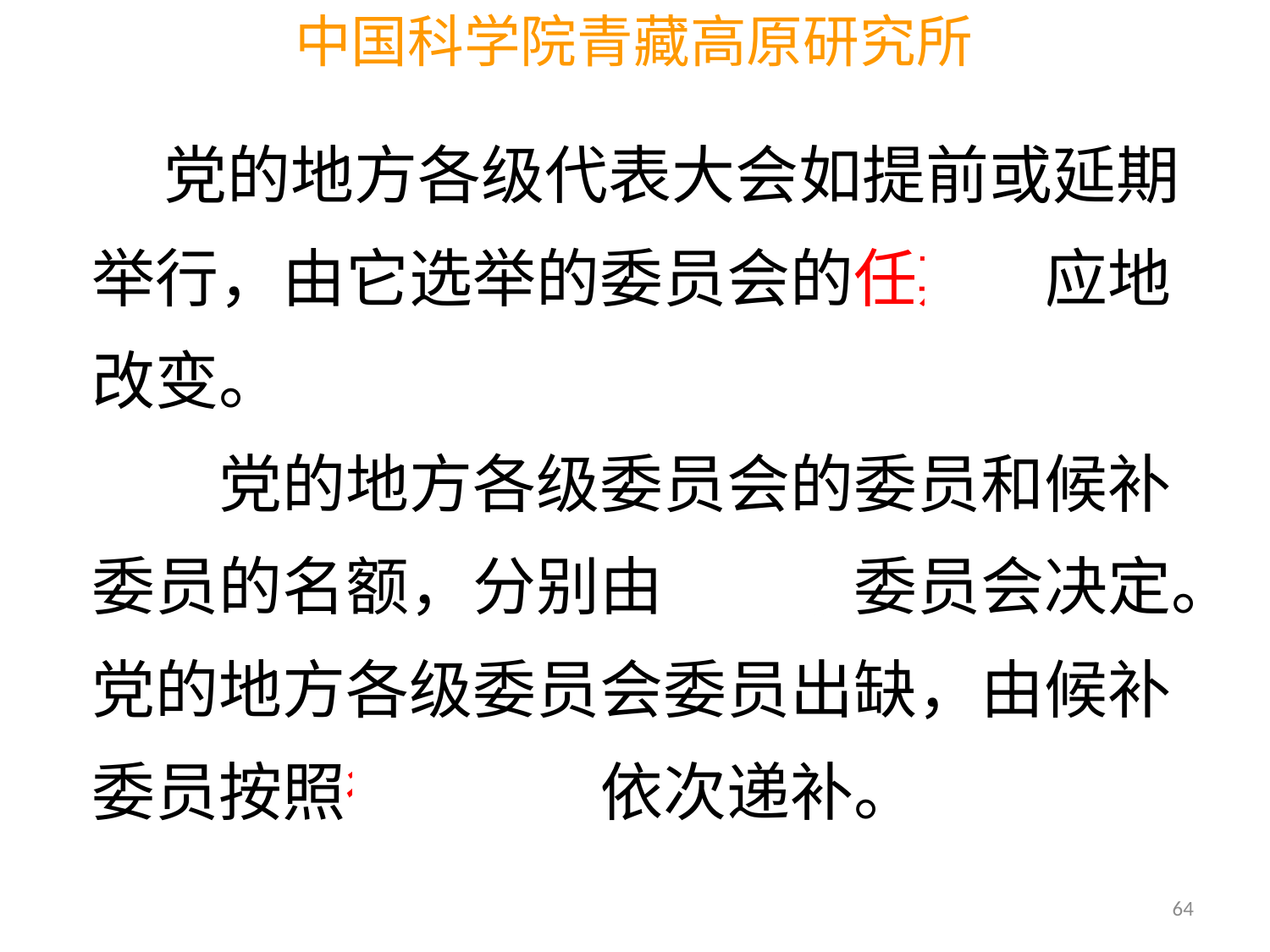

# 党的地方各级代表大会如提前或延期举行，由它选举的委员会的任期相应地改变。 　　党的地方各级委员会的委员和候补委员的名额，分别由上一级委员会决定。党的地方各级委员会委员出缺，由候补委员按照得票多少依次递补。

64